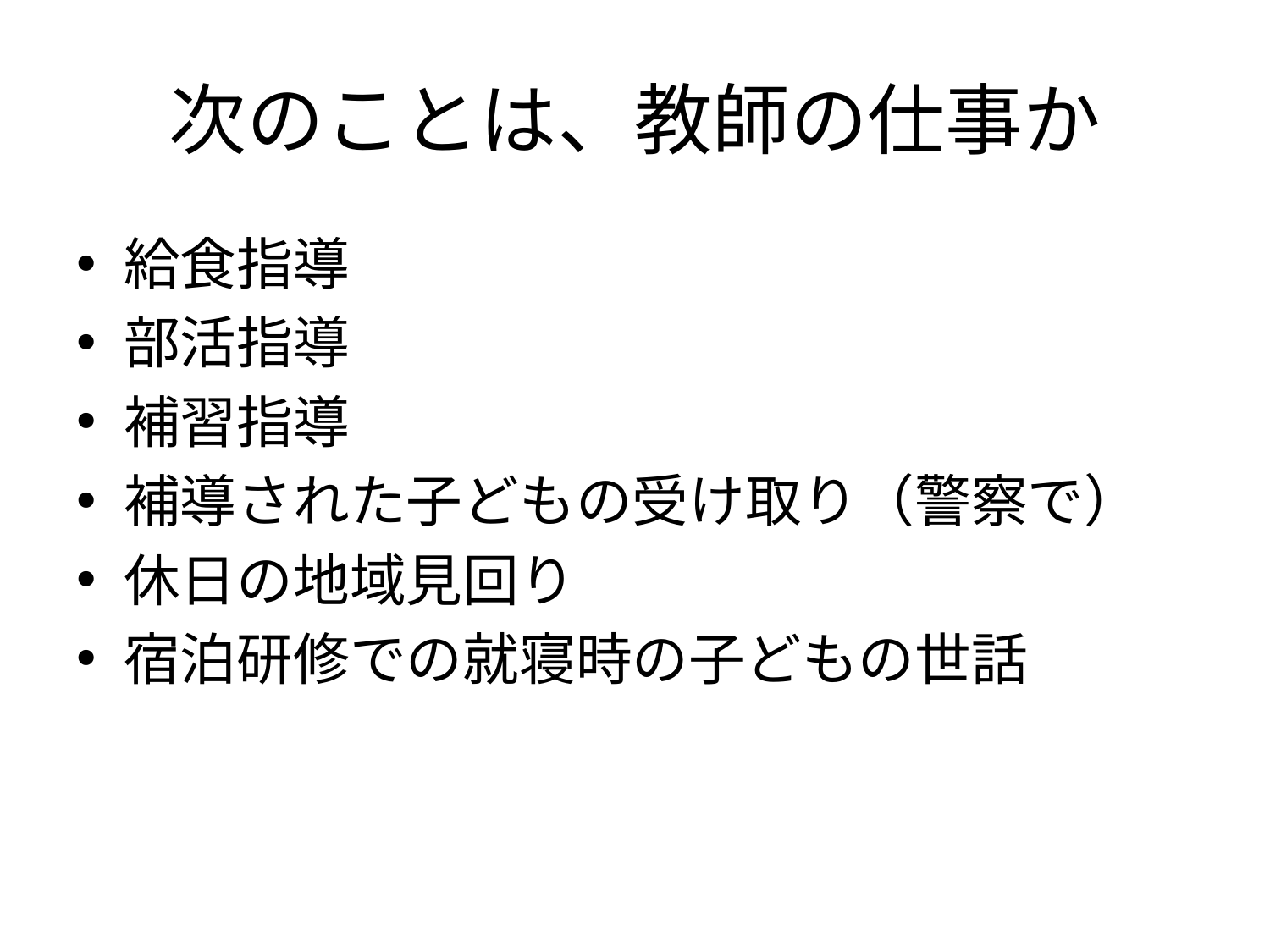

# 次のことは、教師の仕事か
給食指導
部活指導
補習指導
補導された子どもの受け取り（警察で）
休日の地域見回り
宿泊研修での就寝時の子どもの世話